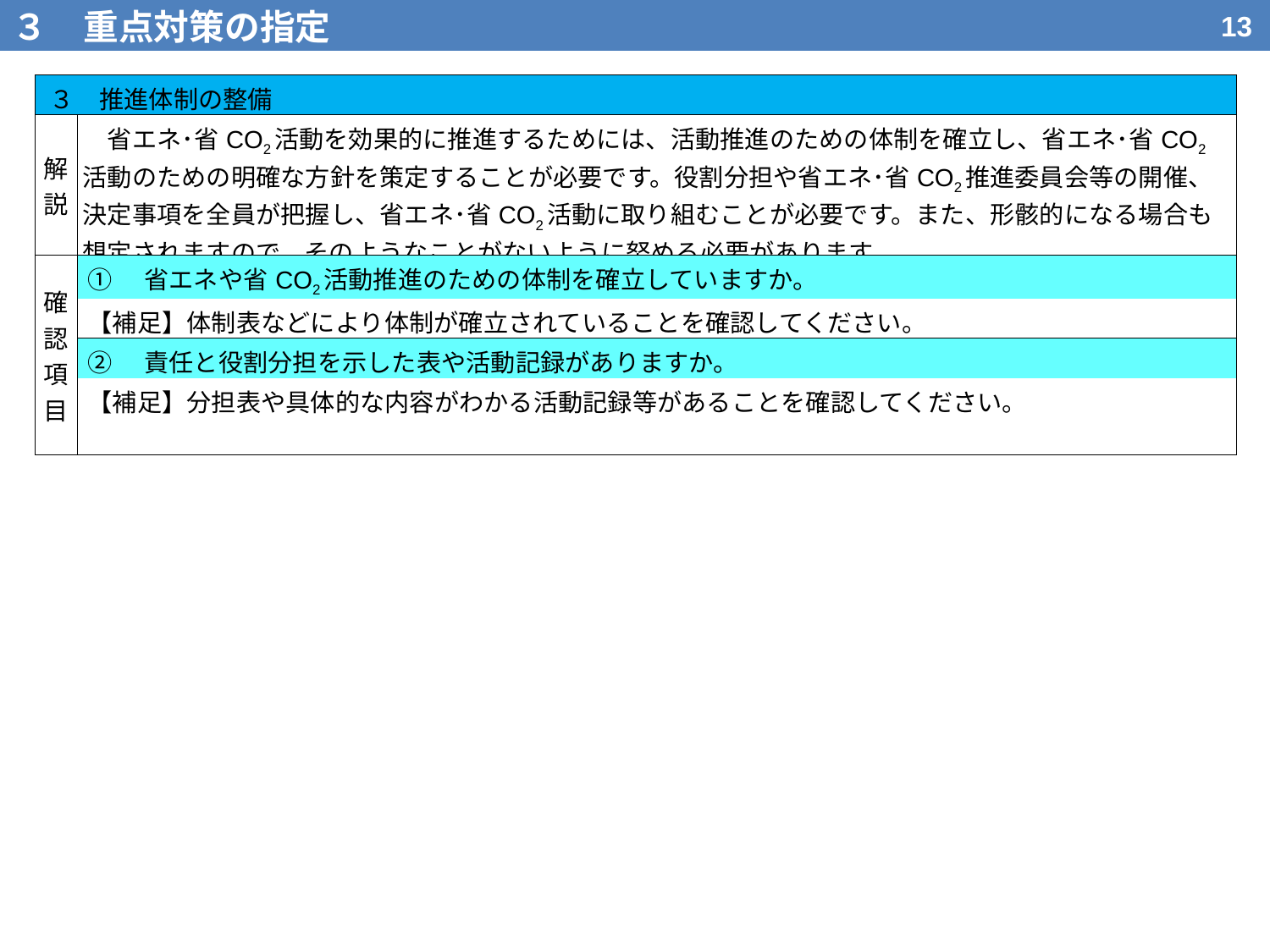

３　重点対策の指定
13
| ３　推進体制の整備 |  |
| --- | --- |
| 解説 | 省エネ･省CO2活動を効果的に推進するためには、活動推進のための体制を確立し、省エネ･省CO2活動のための明確な方針を策定することが必要です。役割分担や省エネ･省CO2推進委員会等の開催、決定事項を全員が把握し、省エネ･省CO2活動に取り組むことが必要です。また、形骸的になる場合も想定されますので、そのようなことがないように努める必要があります。 |
| 確認項目 | ①　省エネや省CO2活動推進のための体制を確立していますか。 |
|  | 【補足】体制表などにより体制が確立されていることを確認してください。 |
|  | ②　責任と役割分担を示した表や活動記録がありますか。 |
|  | 【補足】分担表や具体的な内容がわかる活動記録等があることを確認してください。 |